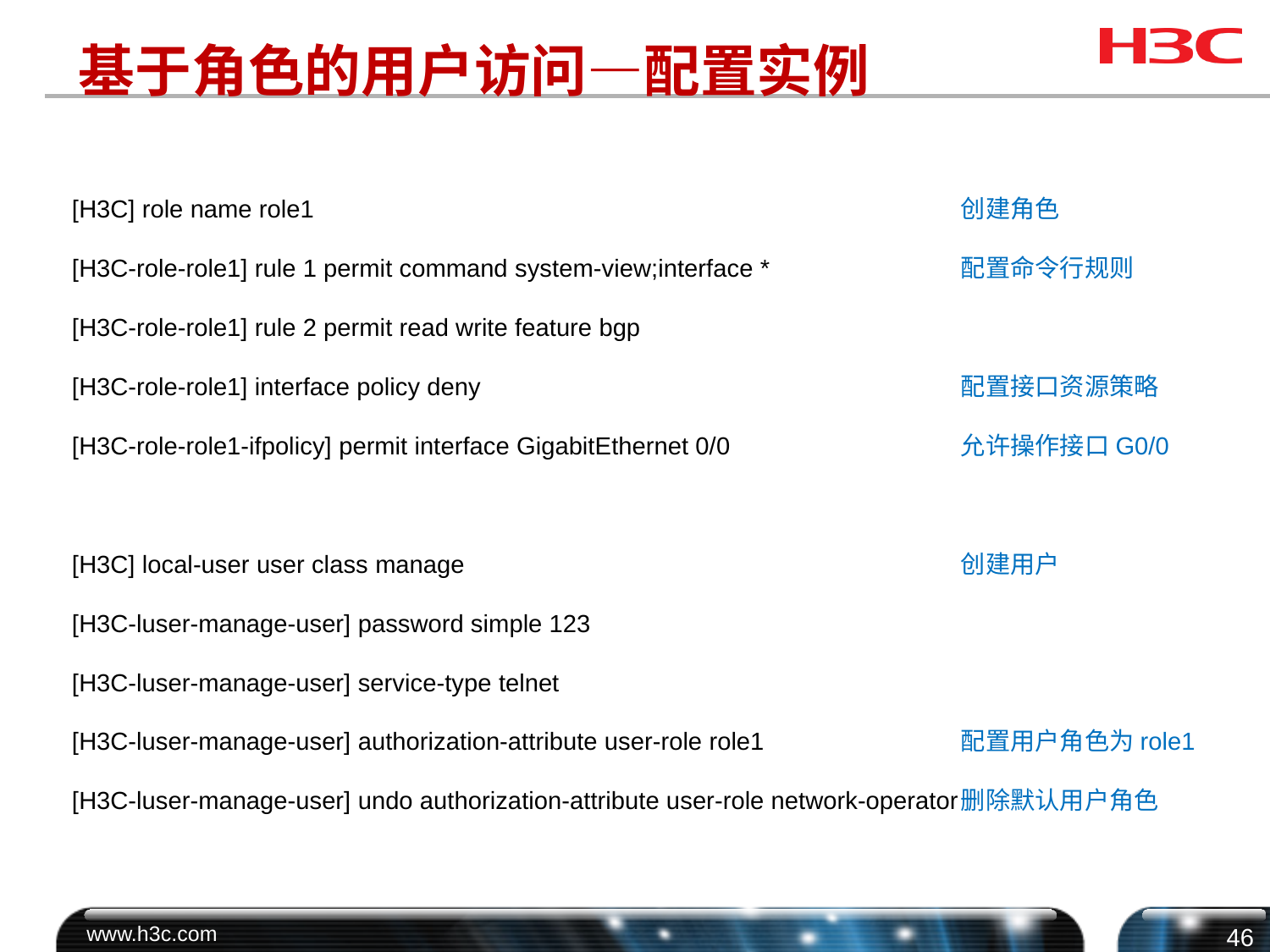

# 基于角色的用户访问—配置实例
[H3C] role name role1						创建角色
[H3C-role-role1] rule 1 permit command system-view;interface *		配置命令行规则
[H3C-role-role1] rule 2 permit read write feature bgp
[H3C-role-role1] interface policy deny				配置接口资源策略
[H3C-role-role1-ifpolicy] permit interface GigabitEthernet 0/0		允许操作接口G0/0

[H3C] local-user user class manage				创建用户
[H3C-luser-manage-user] password simple 123
[H3C-luser-manage-user] service-type telnet
[H3C-luser-manage-user] authorization-attribute user-role role1		配置用户角色为role1
[H3C-luser-manage-user] undo authorization-attribute user-role network-operator	删除默认用户角色